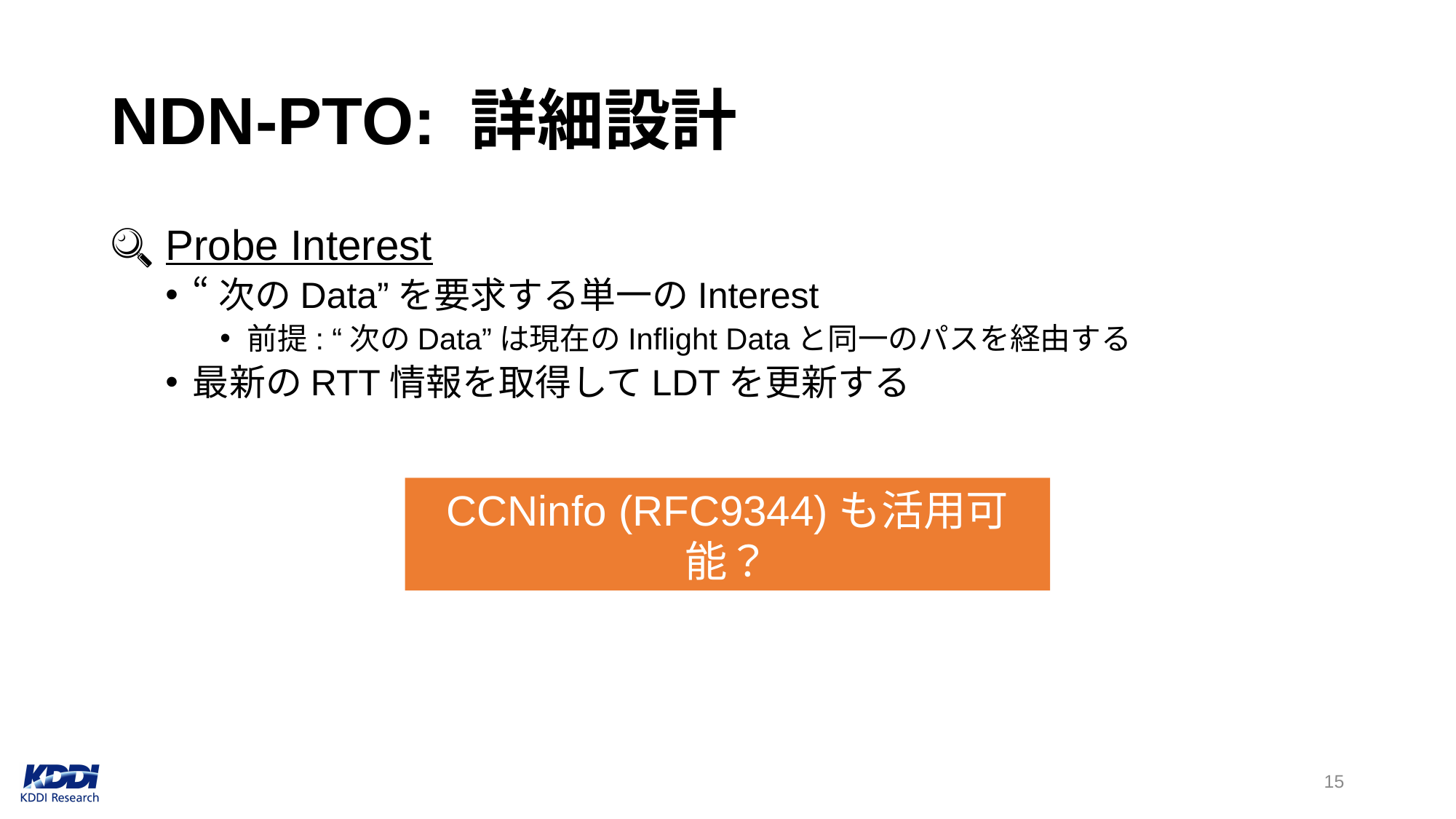

# NDN-PTO: 詳細設計
🔍 Probe Interest
“次のData”を要求する単一のInterest
前提: “次のData”は現在のInflight Dataと同一のパスを経由する
最新のRTT情報を取得してLDTを更新する
CCNinfo (RFC9344)も活用可能？
15